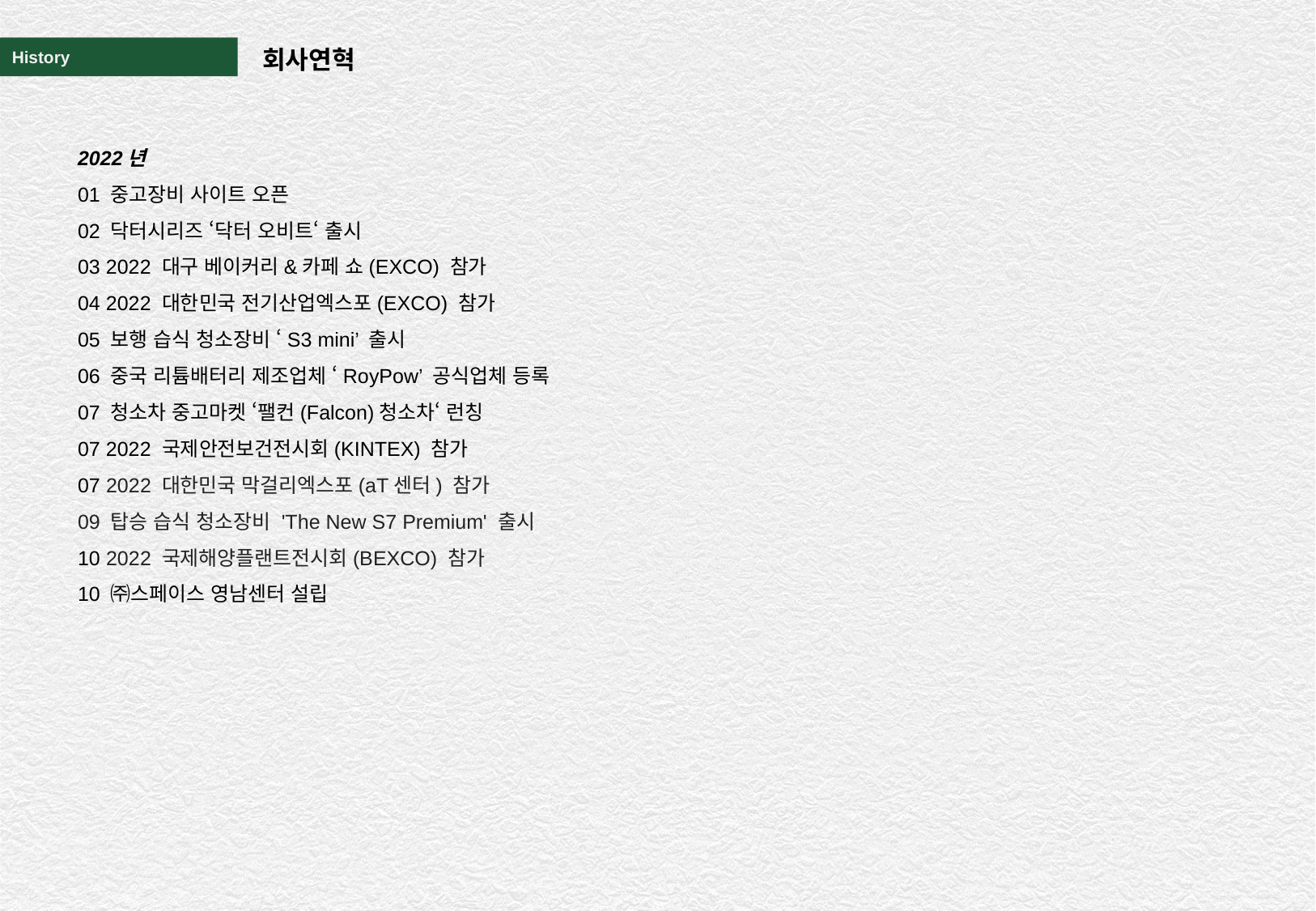

History
회사연혁
2022년
01 중고장비 사이트 오픈
02 닥터시리즈 ‘닥터 오비트‘ 출시
03 2022 대구 베이커리&카페 쇼(EXCO) 참가
04 2022 대한민국 전기산업엑스포(EXCO) 참가
05 보행 습식 청소장비 ‘S3 mini’ 출시
06 중국 리튬배터리 제조업체 ‘RoyPow’ 공식업체 등록
07 청소차 중고마켓 ‘팰컨(Falcon)청소차‘ 런칭
07 2022 국제안전보건전시회(KINTEX) 참가
07 2022 대한민국 막걸리엑스포(aT센터) 참가
09 탑승 습식 청소장비 'The New S7 Premium' 출시
10 2022 국제해양플랜트전시회(BEXCO) 참가
10 ㈜스페이스 영남센터 설립